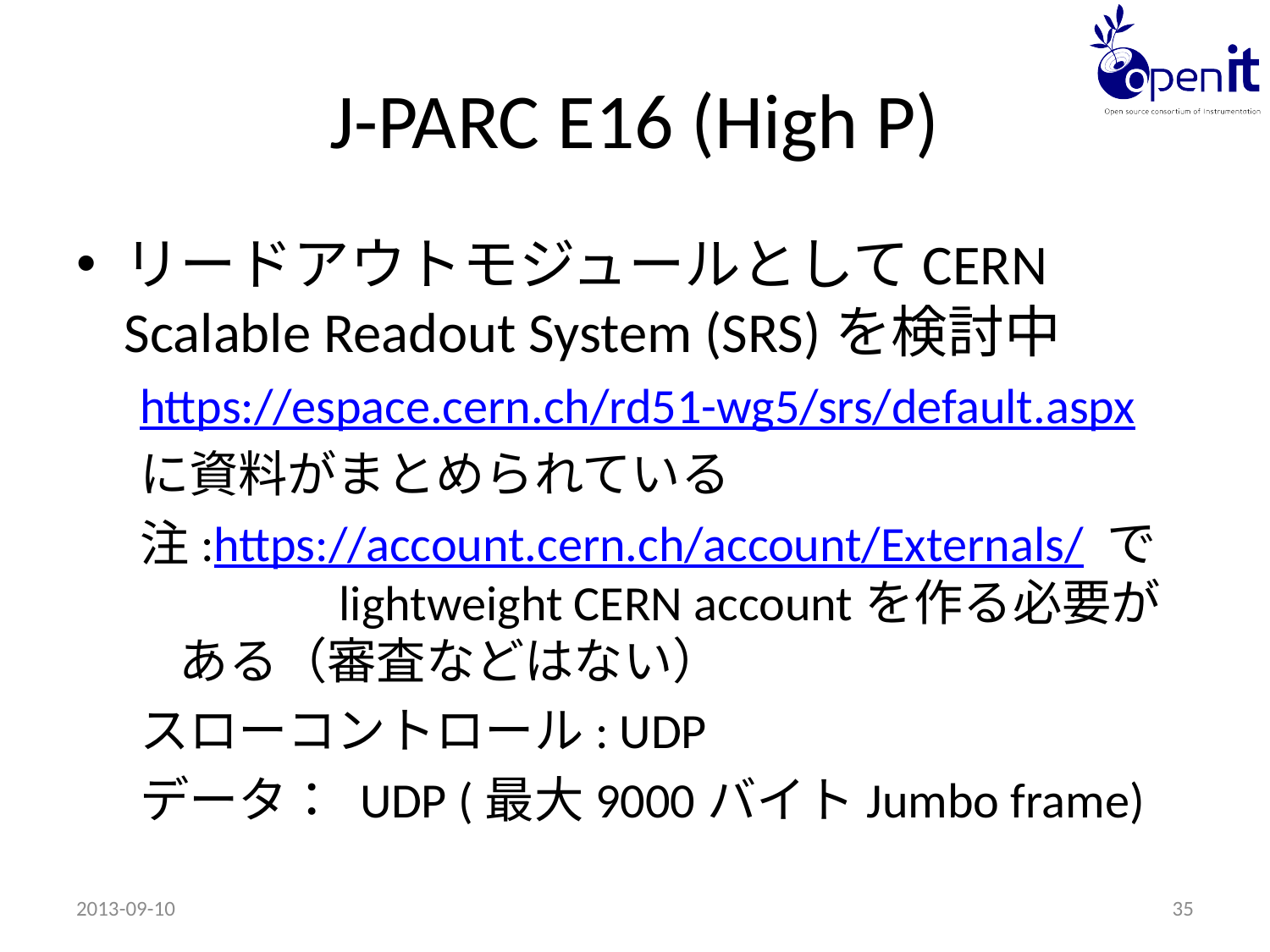

# J-PARC E16 (High P)
リードアウトモジュールとしてCERN Scalable Readout System (SRS)を検討中
https://espace.cern.ch/rd51-wg5/srs/default.aspx
に資料がまとめられている
注:https://account.cern.ch/account/Externals/ で　　　lightweight CERN accountを作る必要がある（審査などはない）
スローコントロール: UDP
データ： UDP (最大9000バイトJumbo frame)

2013-09-10
35